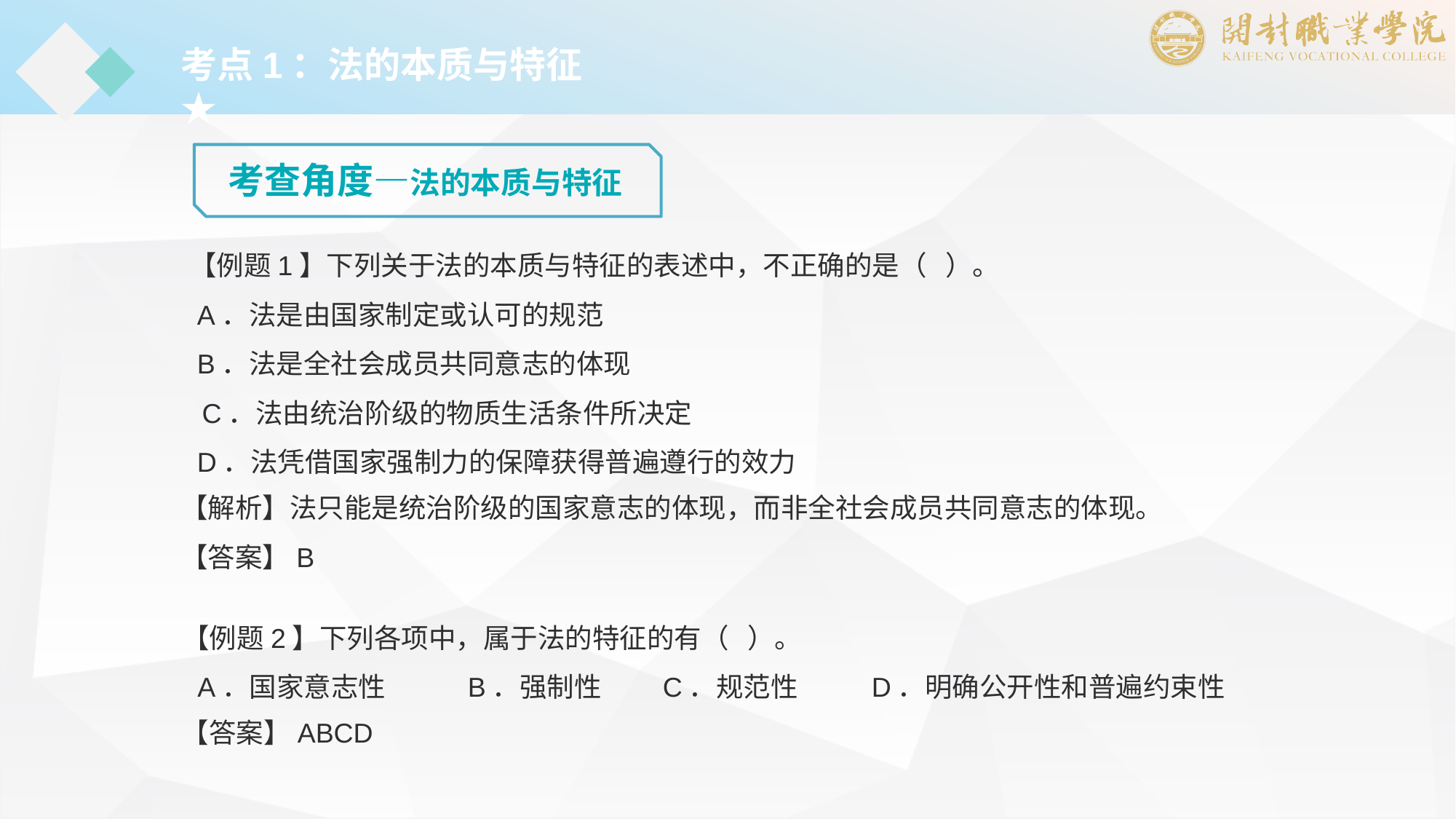

考点1：法的本质与特征 ★

考查角度—法的本质与特征
【例题1】下列关于法的本质与特征的表述中，不正确的是（   ）。
 A．法是由国家制定或认可的规范
 B．法是全社会成员共同意志的体现
 C．法由统治阶级的物质生活条件所决定
 D．法凭借国家强制力的保障获得普遍遵行的效力
【解析】法只能是统治阶级的国家意志的体现，而非全社会成员共同意志的体现。
【答案】B
【例题2】下列各项中，属于法的特征的有（   ）。
  A．国家意志性	　　 B．强制性　　C．规范性　　  D．明确公开性和普遍约束性
【答案】ABCD